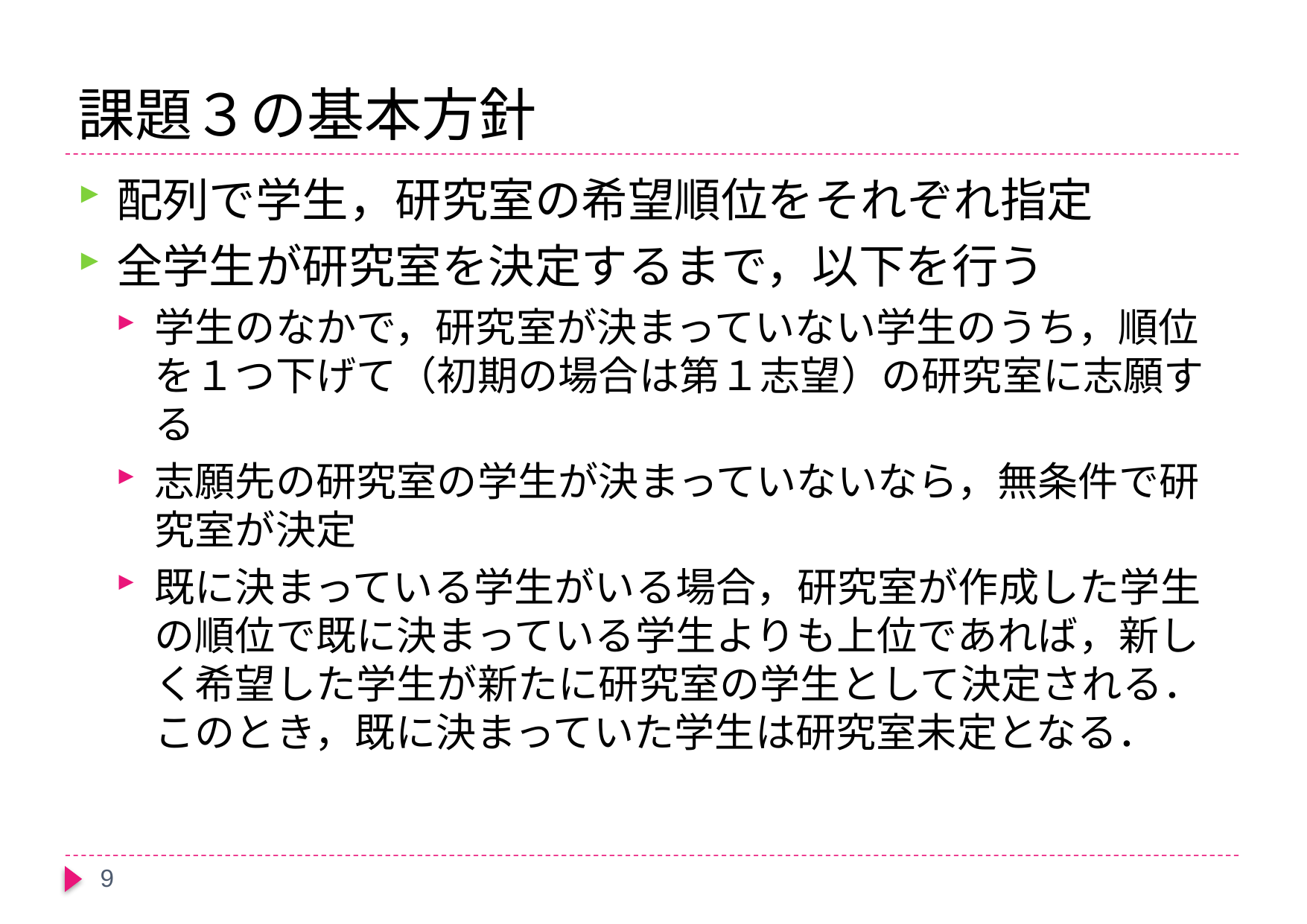

# 課題３の基本方針
配列で学生，研究室の希望順位をそれぞれ指定
全学生が研究室を決定するまで，以下を行う
学生のなかで，研究室が決まっていない学生のうち，順位を１つ下げて（初期の場合は第１志望）の研究室に志願する
志願先の研究室の学生が決まっていないなら，無条件で研究室が決定
既に決まっている学生がいる場合，研究室が作成した学生の順位で既に決まっている学生よりも上位であれば，新しく希望した学生が新たに研究室の学生として決定される．このとき，既に決まっていた学生は研究室未定となる．
9